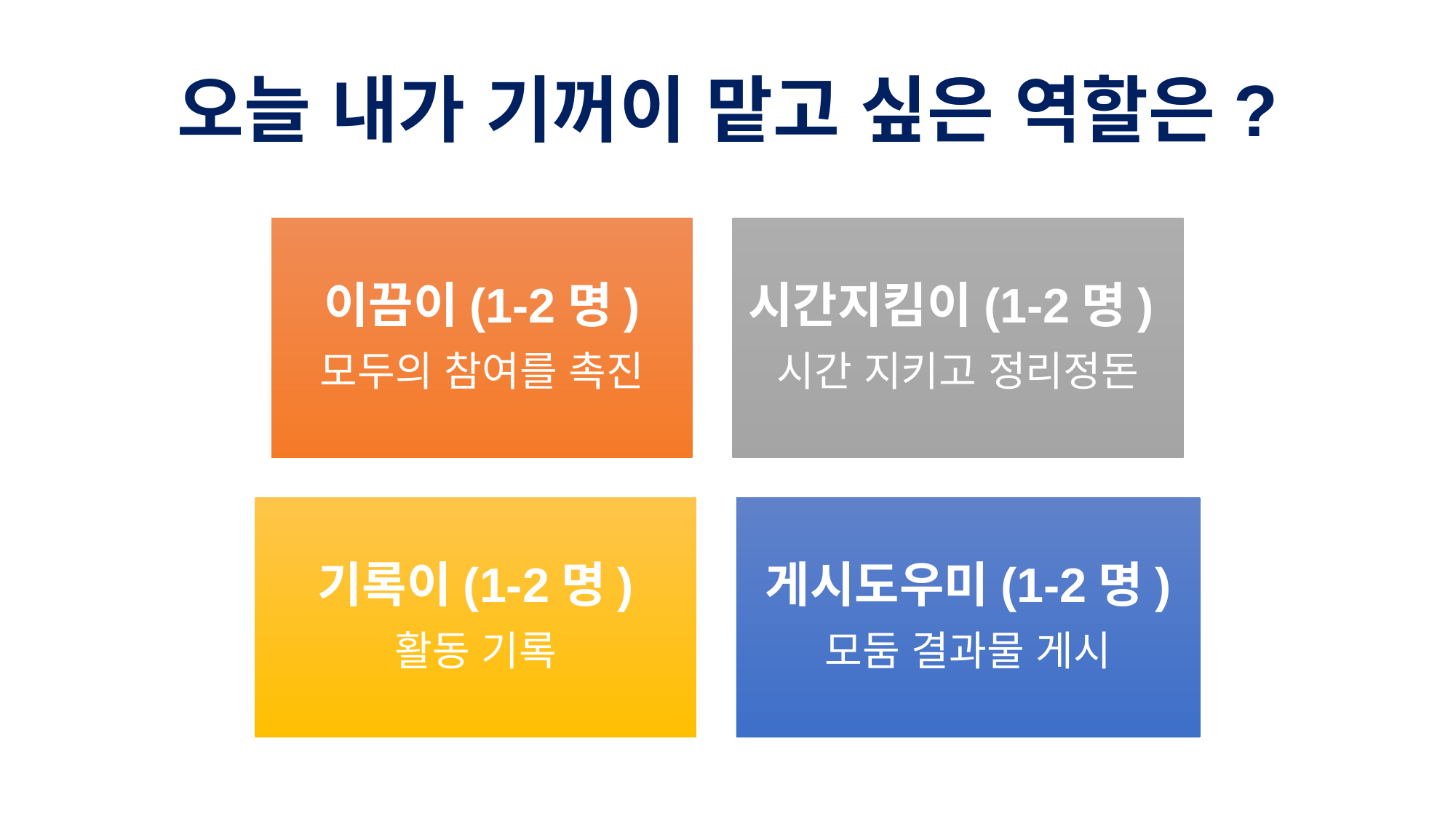

# 오늘 내가 기꺼이 맡고 싶은 역할은?
이끔이(1-2명)
모두의 참여를 촉진
시간지킴이(1-2명)
시간 지키고 정리정돈
기록이(1-2명)
활동 기록
게시도우미(1-2명)
모둠 결과물 게시